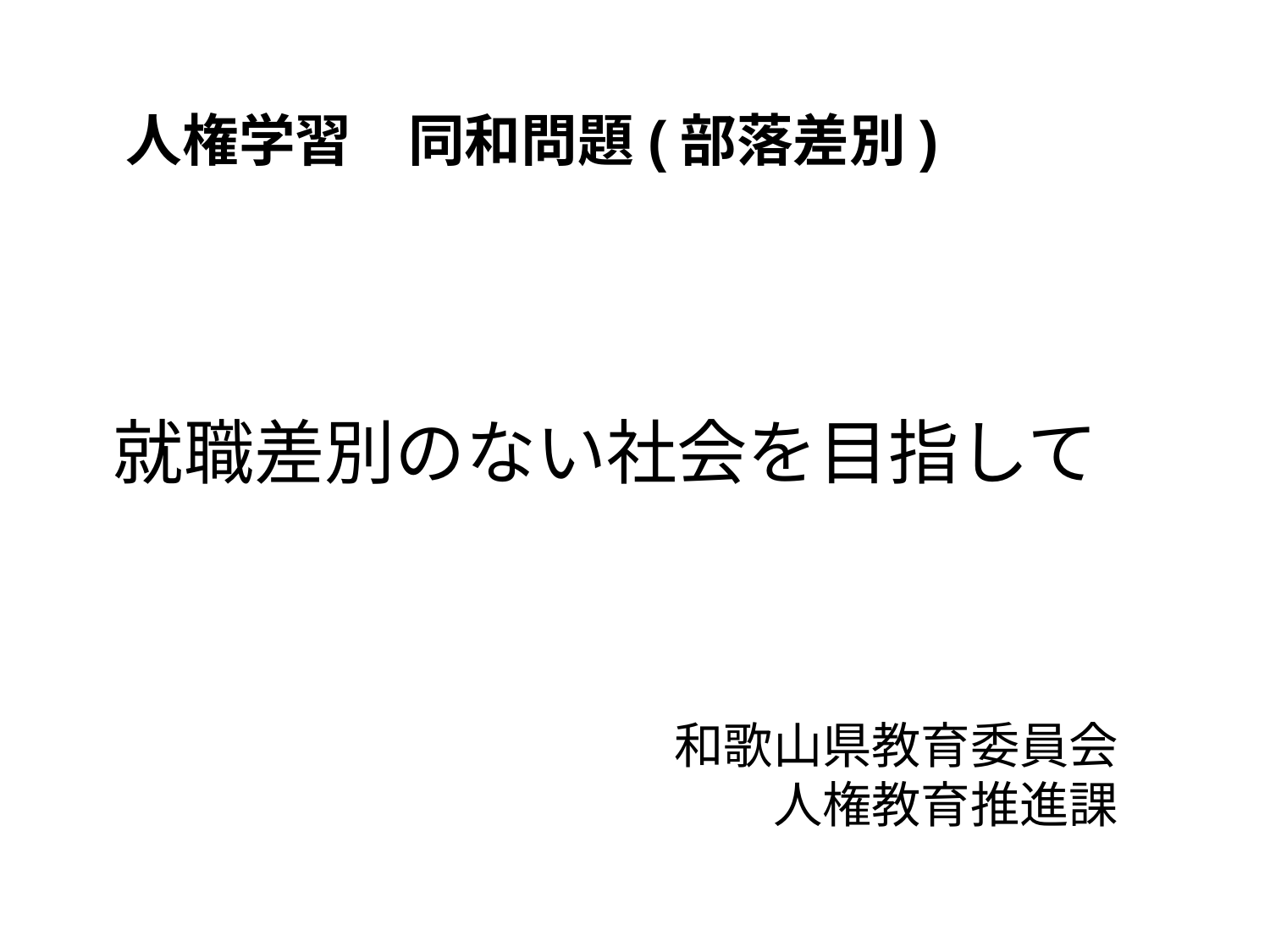

# 人権学習　同和問題(部落差別)

　就職差別のない社会を目指して
和歌山県教育委員会
　　人権教育推進課